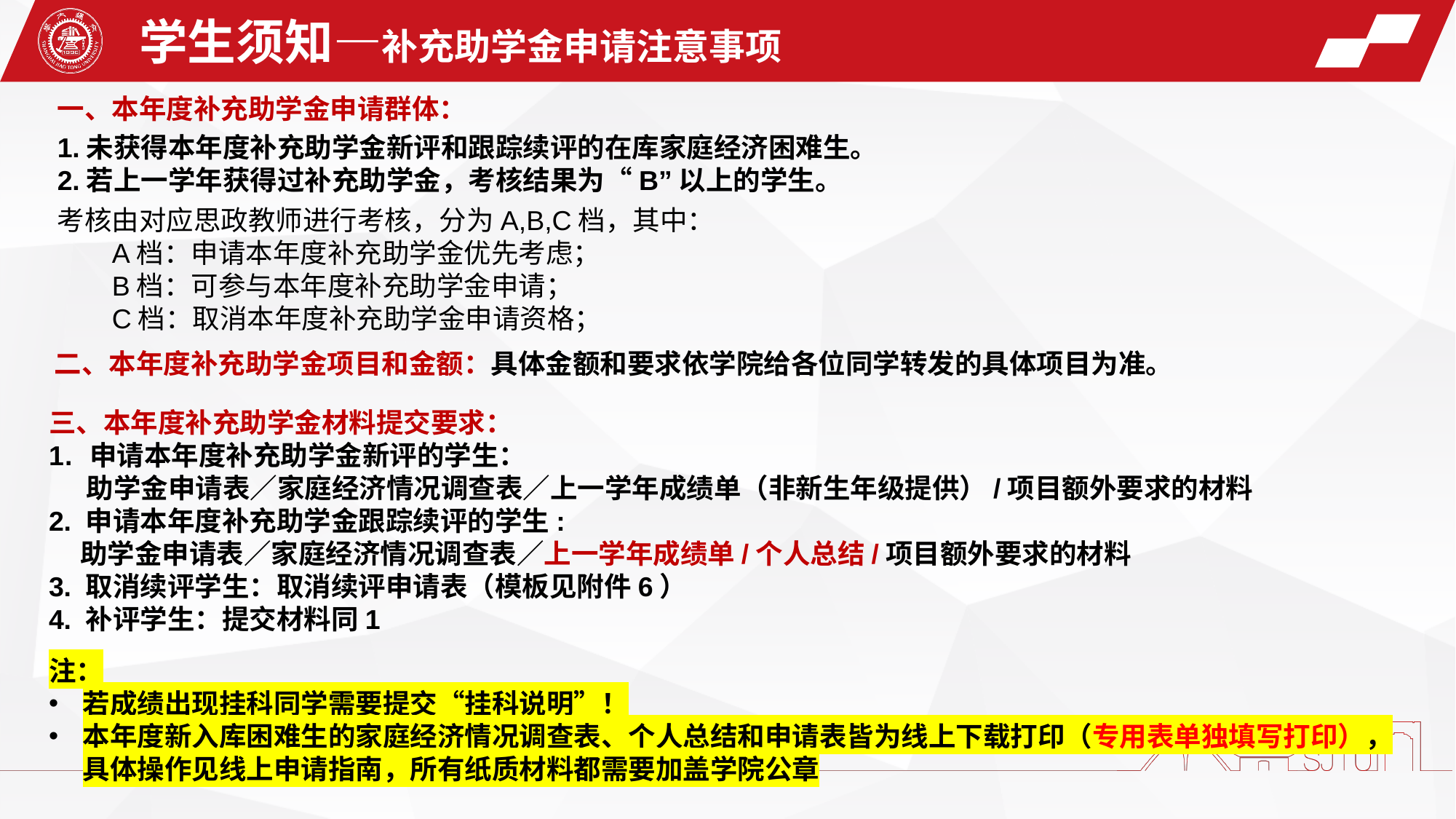

学生须知—补充助学金申请注意事项
一、本年度补充助学金申请群体：

1.未获得本年度补充助学金新评和跟踪续评的在库家庭经济困难生。
2.若上一学年获得过补充助学金，考核结果为“B”以上的学生。

考核由对应思政教师进行考核，分为A,B,C档，其中：
A档：申请本年度补充助学金优先考虑；
B档：可参与本年度补充助学金申请；
C档：取消本年度补充助学金申请资格；

二、本年度补充助学金项目和金额：具体金额和要求依学院给各位同学转发的具体项目为准。
三、本年度补充助学金材料提交要求：
申请本年度补充助学金新评的学生：
     助学金申请表／家庭经济情况调查表／上一学年成绩单（非新生年级提供）/项目额外要求的材料
2. 申请本年度补充助学金跟踪续评的学生:
    助学金申请表／家庭经济情况调查表／上一学年成绩单/个人总结/项目额外要求的材料
3. 取消续评学生：取消续评申请表（模板见附件6）
4. 补评学生：提交材料同1

注：
若成绩出现挂科同学需要提交“挂科说明”！
本年度新入库困难生的家庭经济情况调查表、个人总结和申请表皆为线上下载打印（专用表单独填写打印），具体操作见线上申请指南，所有纸质材料都需要加盖学院公章